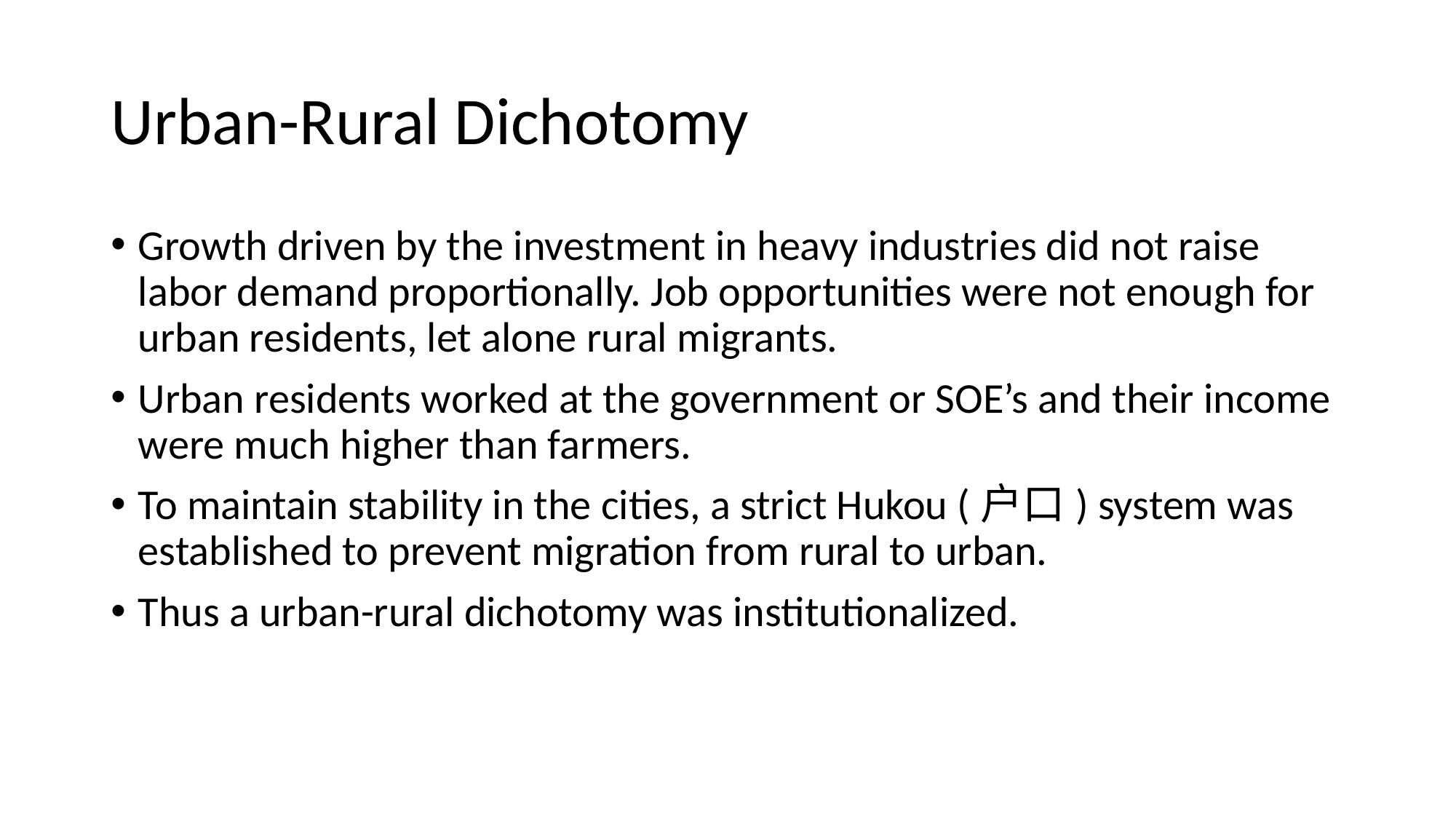

# Urban-Rural Dichotomy
Growth driven by the investment in heavy industries did not raise labor demand proportionally. Job opportunities were not enough for urban residents, let alone rural migrants.
Urban residents worked at the government or SOE’s and their income were much higher than farmers.
To maintain stability in the cities, a strict Hukou (户口) system was established to prevent migration from rural to urban.
Thus a urban-rural dichotomy was institutionalized.